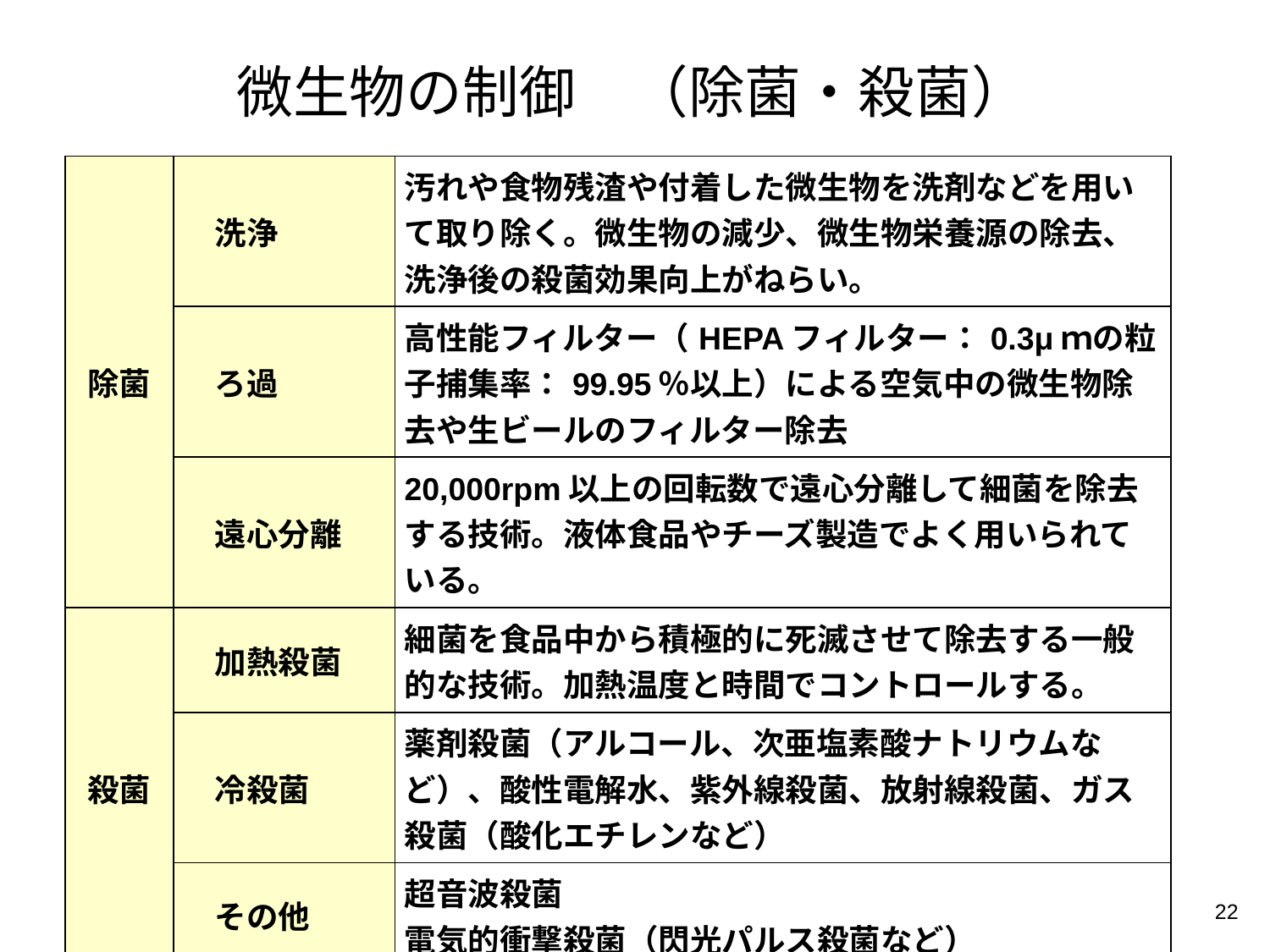

# 微生物の制御　（除菌・殺菌）
| 除菌 | 洗浄 | 汚れや食物残渣や付着した微生物を洗剤などを用いて取り除く。微生物の減少、微生物栄養源の除去、洗浄後の殺菌効果向上がねらい。 |
| --- | --- | --- |
|  | ろ過 | 高性能フィルター（HEPAフィルター：0.3μｍの粒子捕集率：99.95％以上）による空気中の微生物除去や生ビールのフィルター除去 |
|  | 遠心分離 | 20,000rpm以上の回転数で遠心分離して細菌を除去する技術。液体食品やチーズ製造でよく用いられている。 |
| 殺菌 | 加熱殺菌 | 細菌を食品中から積極的に死滅させて除去する一般的な技術。加熱温度と時間でコントロールする。 |
|  | 冷殺菌 | 薬剤殺菌（アルコール、次亜塩素酸ナトリウムなど）、酸性電解水、紫外線殺菌、放射線殺菌、ガス殺菌（酸化エチレンなど） |
|  | その他 | 超音波殺菌 電気的衝撃殺菌（閃光パルス殺菌など） |
22